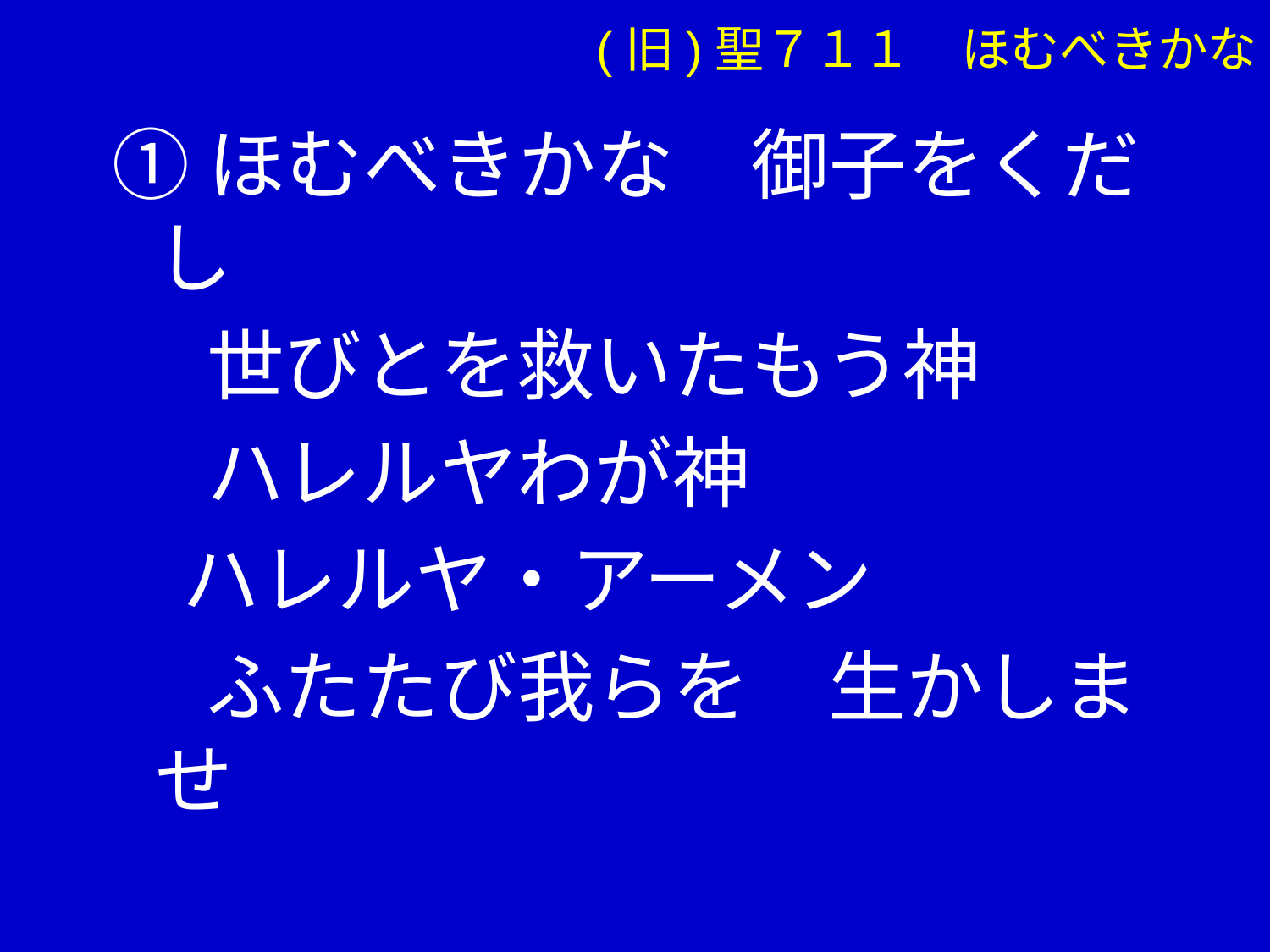

(旧)聖７１１　ほむべきかな
①ほむべきかな　御子をくだし
　 世びとを救いたもう神
　 ハレルヤわが神
   ハレルヤ・アーメン
　 ふたたび我らを　生かしませ